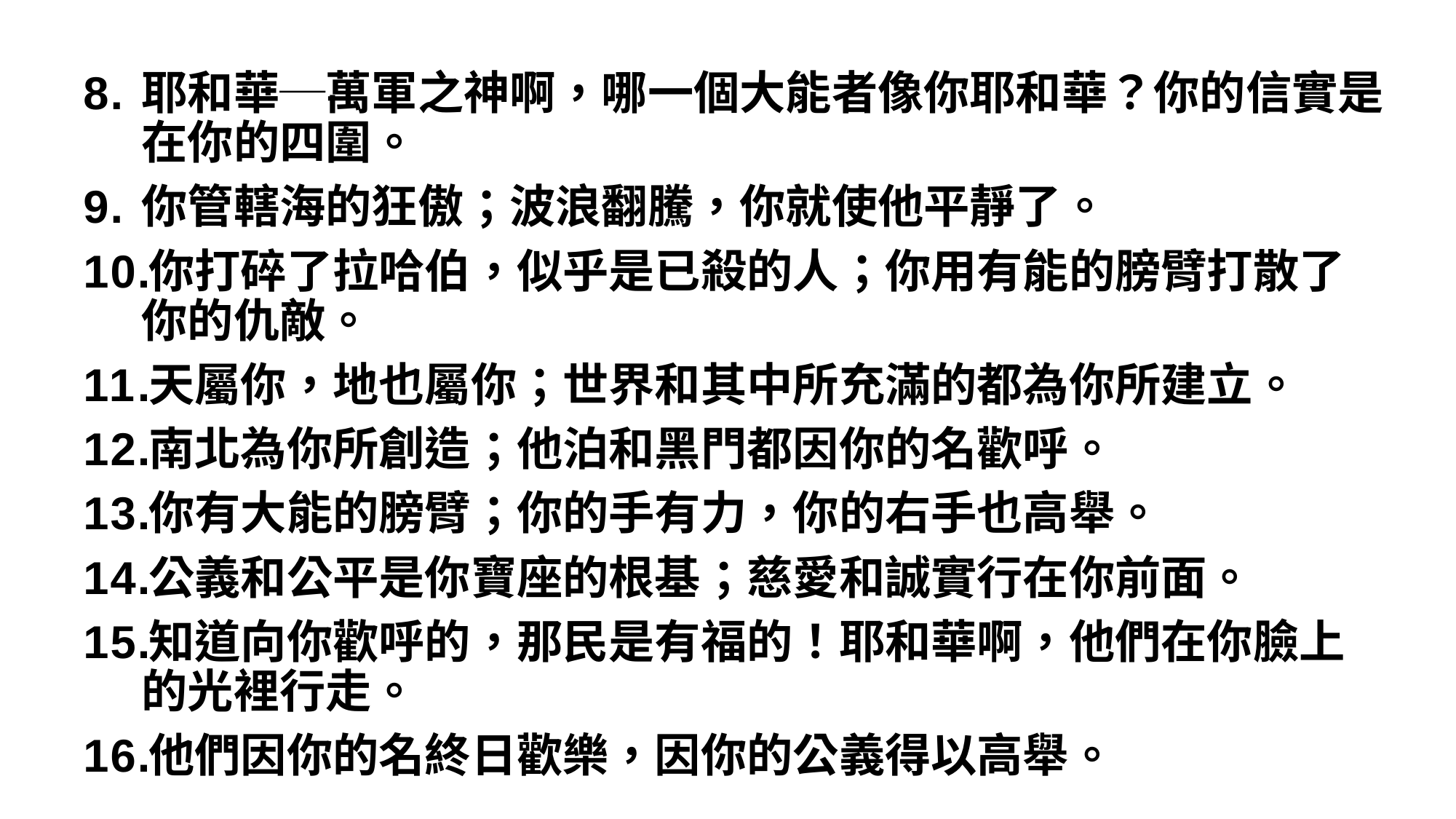

耶和華─萬軍之神啊，哪一個大能者像你耶和華？你的信實是在你的四圍。
你管轄海的狂傲；波浪翻騰，你就使他平靜了。
你打碎了拉哈伯，似乎是已殺的人；你用有能的膀臂打散了你的仇敵。
天屬你，地也屬你；世界和其中所充滿的都為你所建立。
南北為你所創造；他泊和黑門都因你的名歡呼。
你有大能的膀臂；你的手有力，你的右手也高舉。
公義和公平是你寶座的根基；慈愛和誠實行在你前面。
知道向你歡呼的，那民是有福的！耶和華啊，他們在你臉上的光裡行走。
他們因你的名終日歡樂，因你的公義得以高舉。